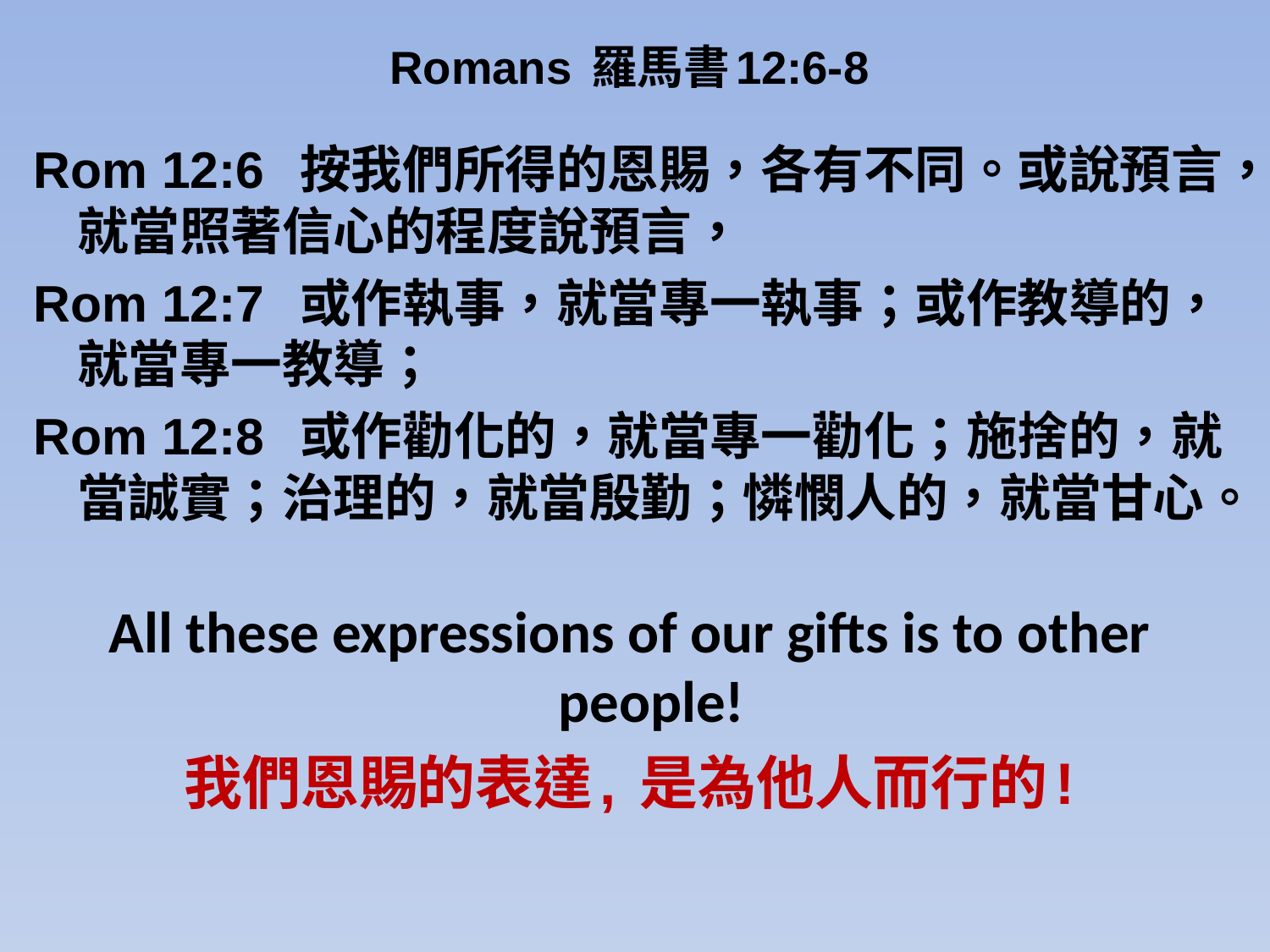

Romans 羅馬書12:6-8

Rom 12:6  按我們所得的恩賜，各有不同。或說預言，就當照著信心的程度說預言，
Rom 12:7  或作執事，就當專一執事；或作教導的，就當專一教導；
Rom 12:8  或作勸化的，就當專一勸化；施捨的，就當誠實；治理的，就當殷勤；憐憫人的，就當甘心。

All these expressions of our gifts is to other people!
我們恩賜的表達, 是為他人而行的!